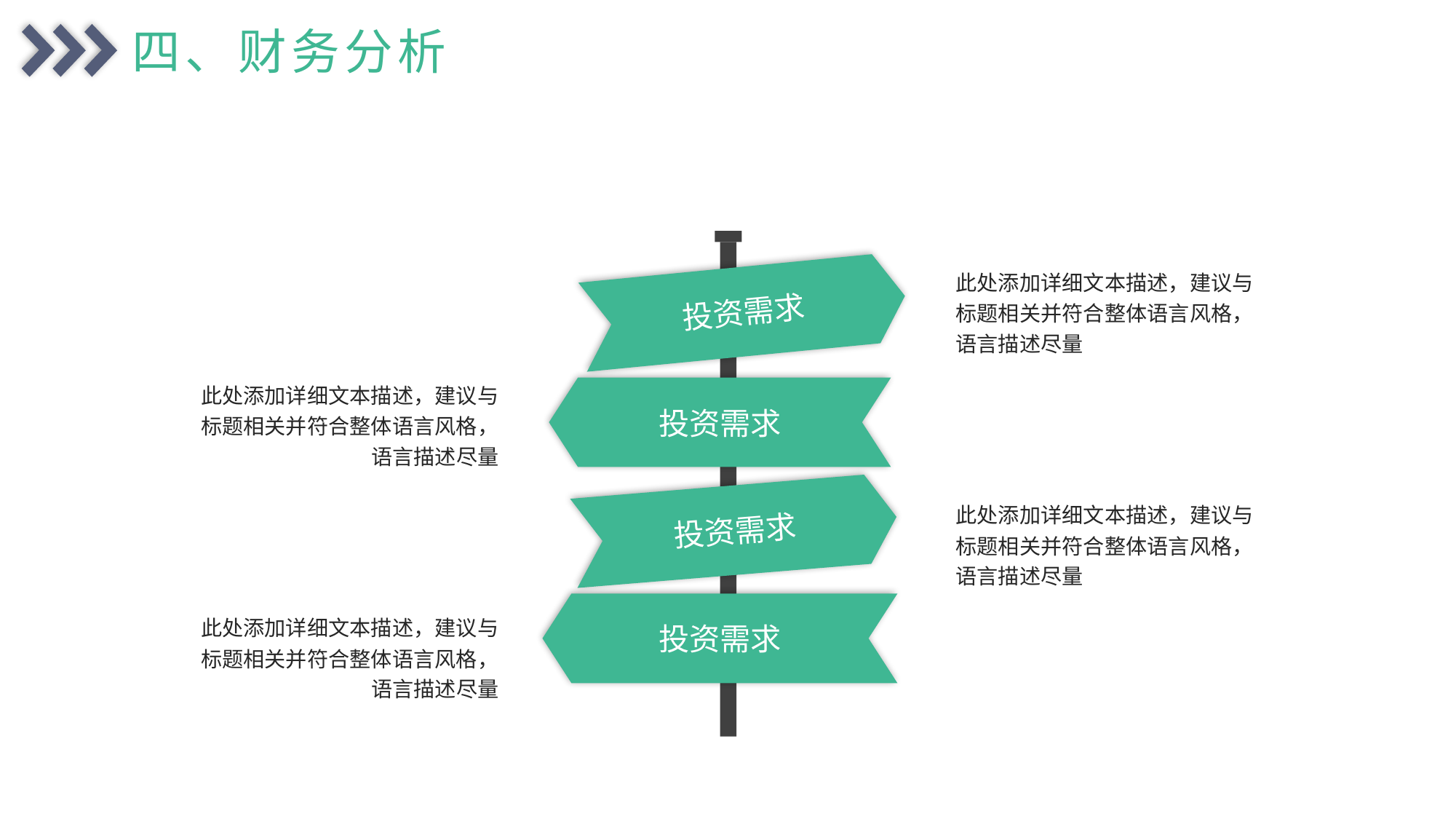

四、财务分析

此处添加详细文本描述，建议与标题相关并符合整体语言风格，语言描述尽量
投资需求
投资需求
此处添加详细文本描述，建议与标题相关并符合整体语言风格，语言描述尽量
投资需求
此处添加详细文本描述，建议与标题相关并符合整体语言风格，语言描述尽量
投资需求
此处添加详细文本描述，建议与标题相关并符合整体语言风格，语言描述尽量